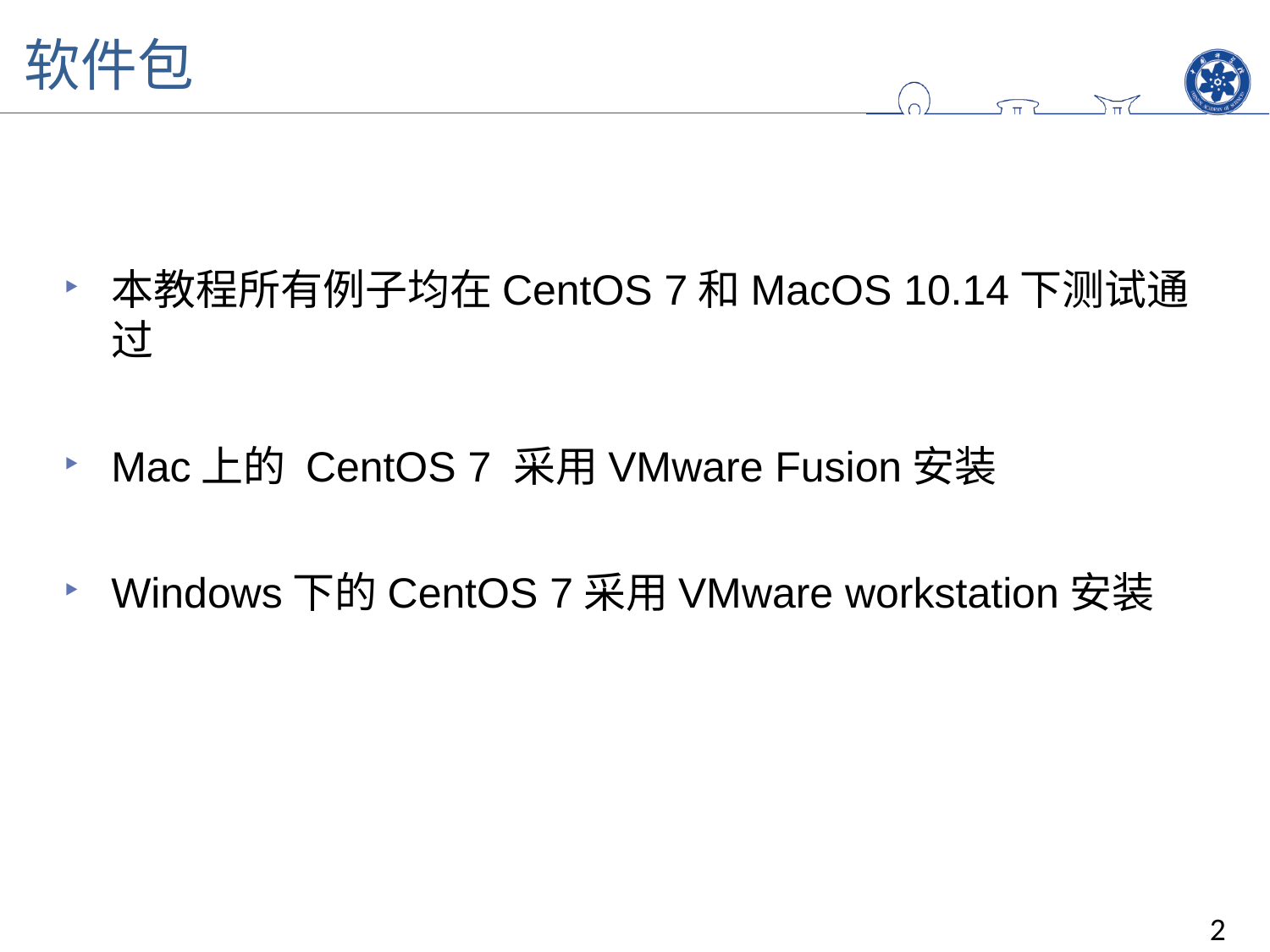

软件包

本教程所有例子均在CentOS 7和MacOS 10.14下测试通过

Mac上的 CentOS 7 采用VMware Fusion安装

Windows下的CentOS 7采用VMware workstation安装
2